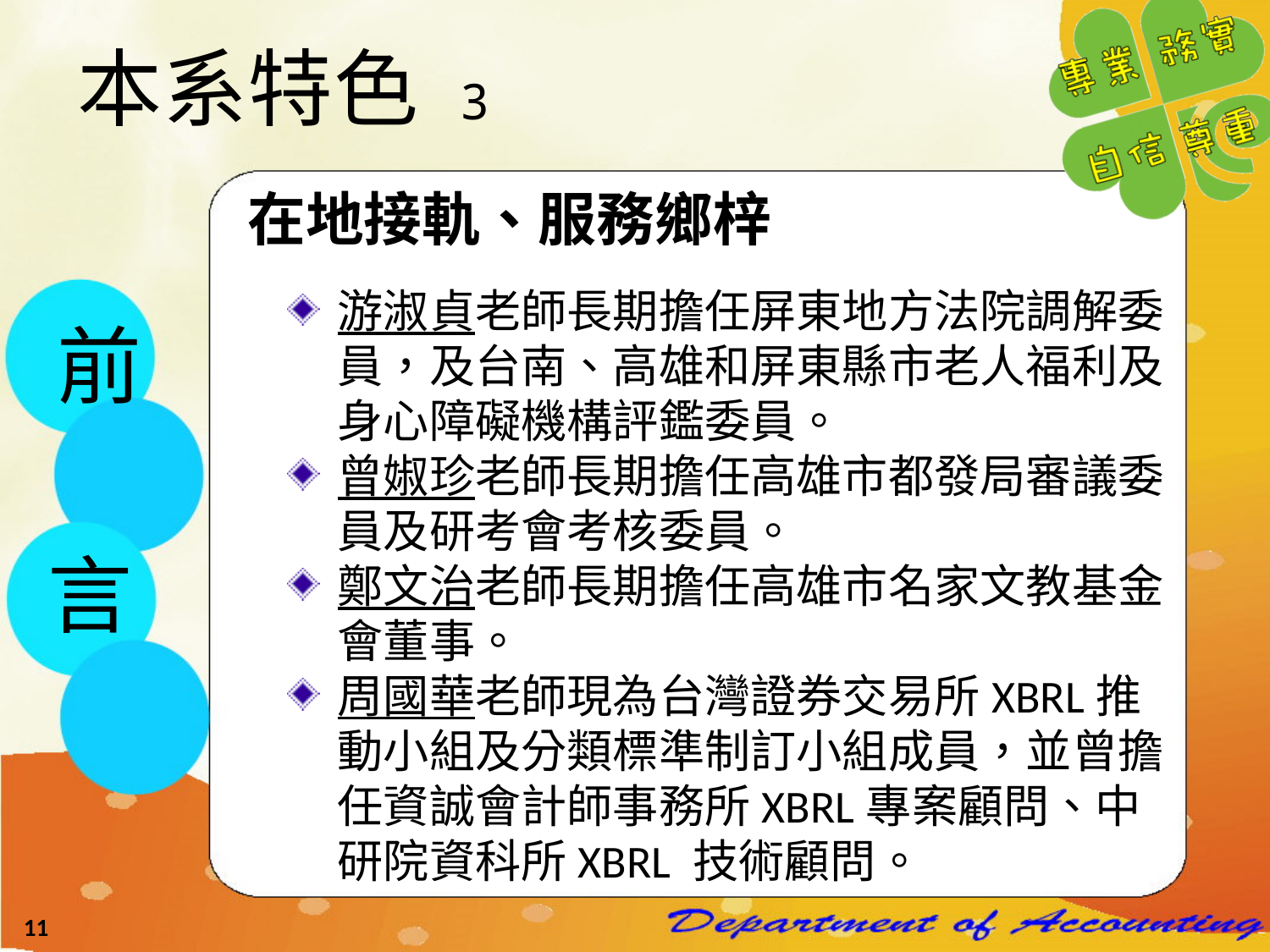

# 本系特色 3
在地接軌、服務鄉梓

游淑貞老師長期擔任屏東地方法院調解委員，及台南、高雄和屏東縣市老人福利及身心障礙機構評鑑委員。
曾婌珍老師長期擔任高雄市都發局審議委員及研考會考核委員。
鄭文治老師長期擔任高雄市名家文教基金會董事。
周國華老師現為台灣證券交易所XBRL推動小組及分類標準制訂小組成員，並曾擔任資誠會計師事務所XBRL專案顧問、中研院資科所XBRL 技術顧問。
前

言

11